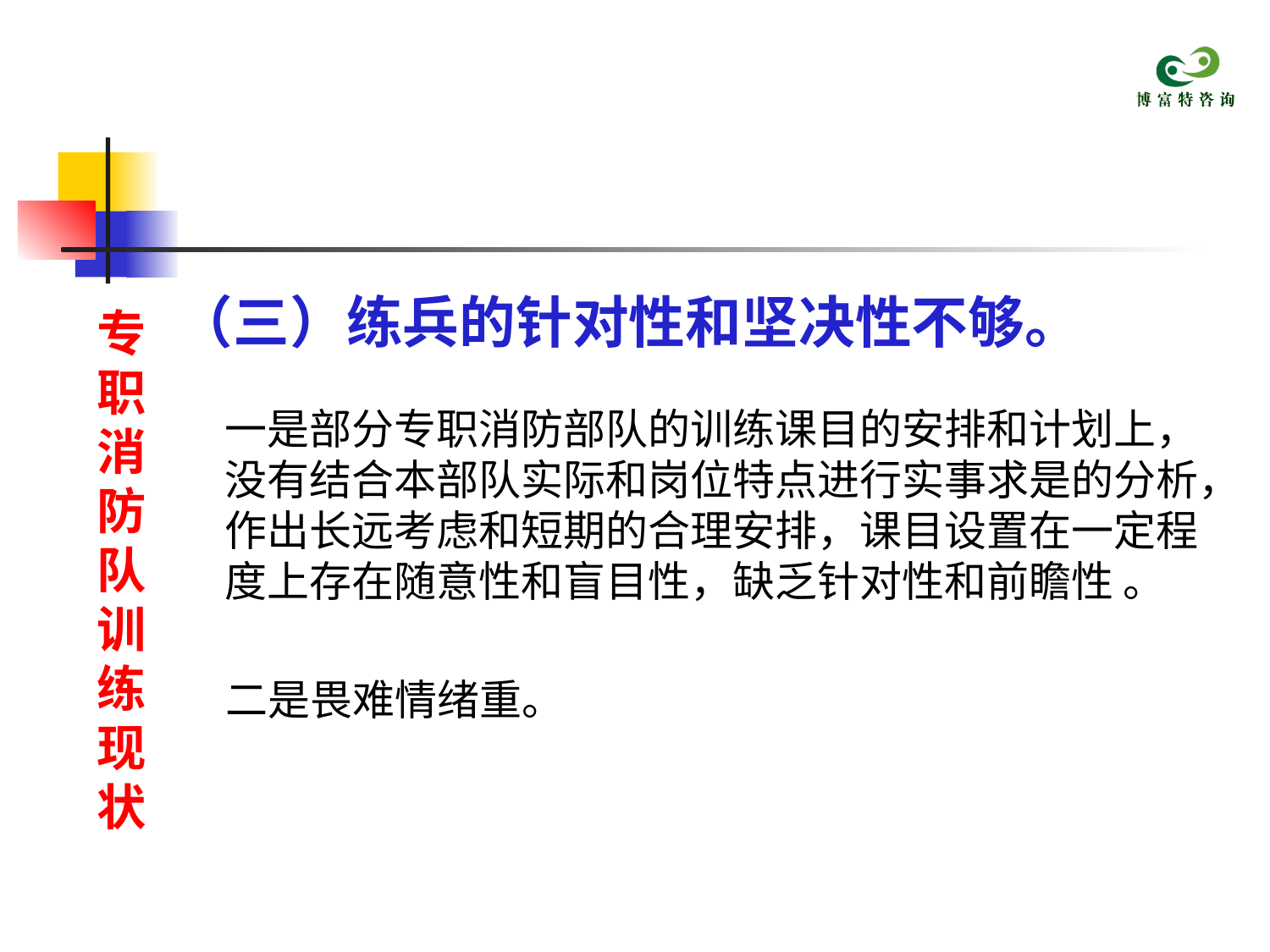

#
（三）练兵的针对性和坚决性不够。

     一是部分专职消防部队的训练课目的安排和计划上，没有结合本部队实际和岗位特点进行实事求是的分析，作出长远考虑和短期的合理安排，课目设置在一定程度上存在随意性和盲目性，缺乏针对性和前瞻性 。

    二是畏难情绪重。
专职消防队训练现状